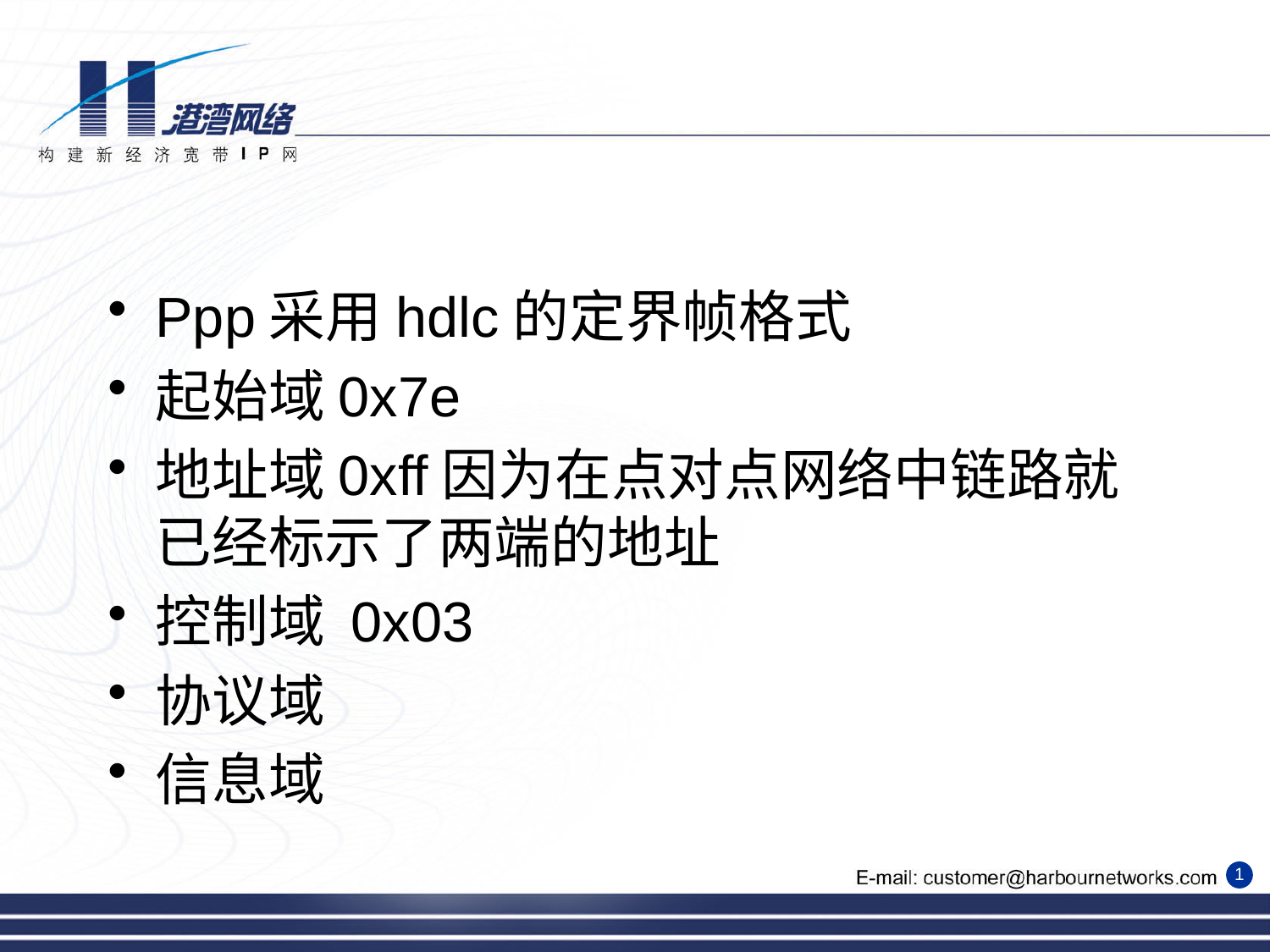

Ppp采用hdlc的定界帧格式
起始域0x7e
地址域0xff因为在点对点网络中链路就已经标示了两端的地址
控制域 0x03
协议域
信息域